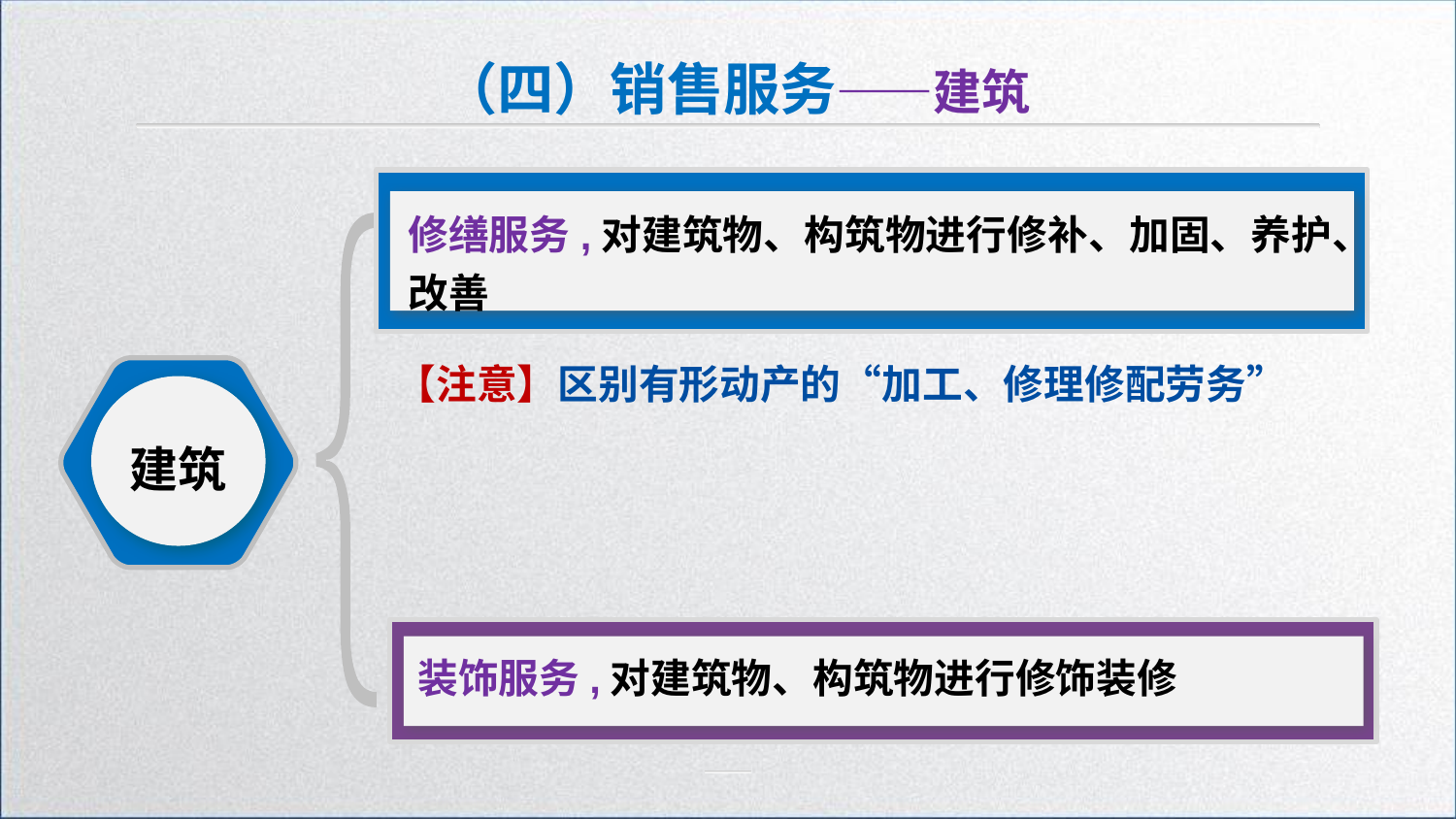

（四）销售服务——建筑

修缮服务,对建筑物、构筑物进行修补、加固、养护、改善

【注意】区别有形动产的“加工、修理修配劳务”

建筑

装饰服务,对建筑物、构筑物进行修饰装修